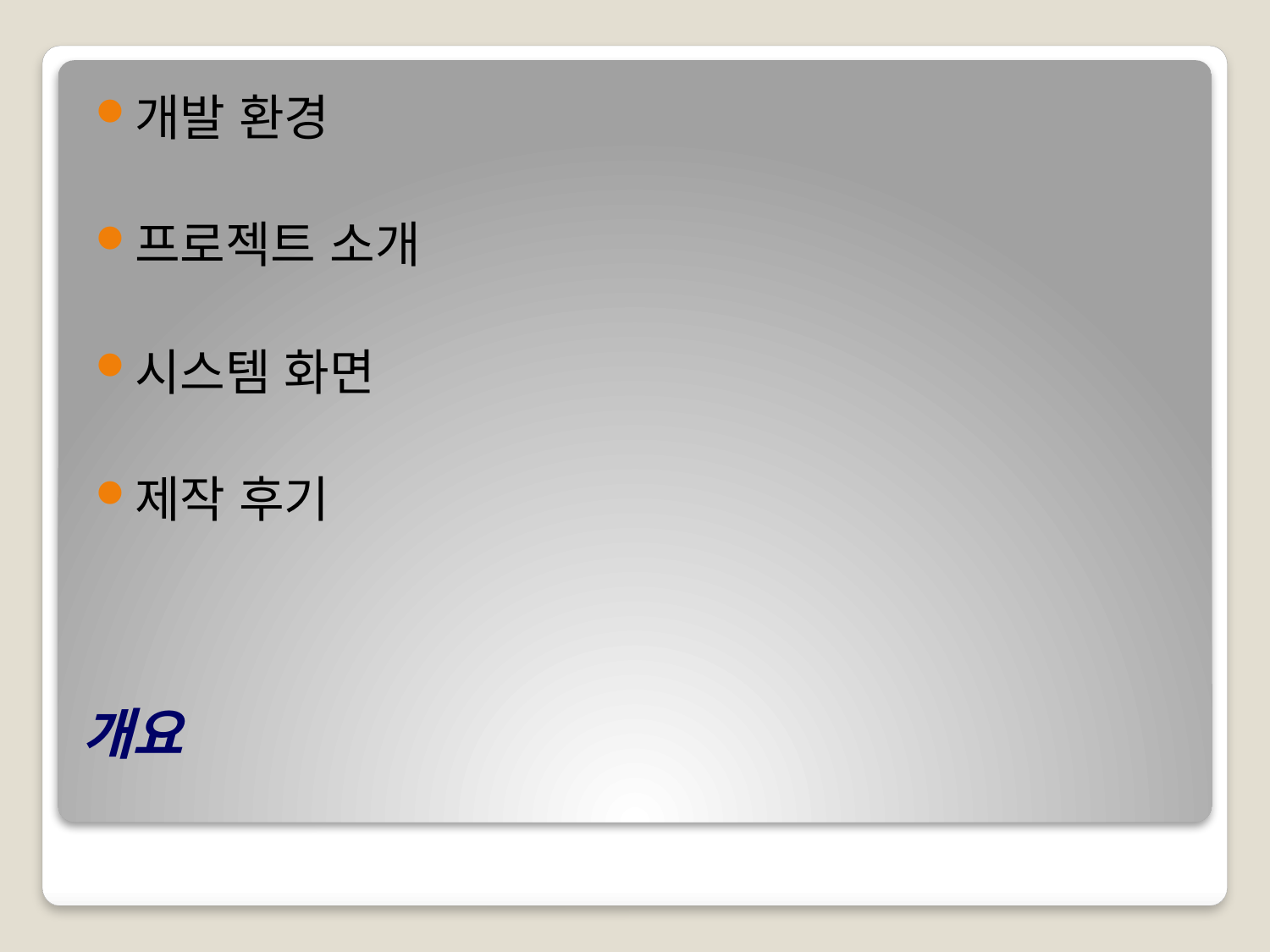

개발 환경

프로젝트 소개

시스템 화면

제작 후기
# 개요